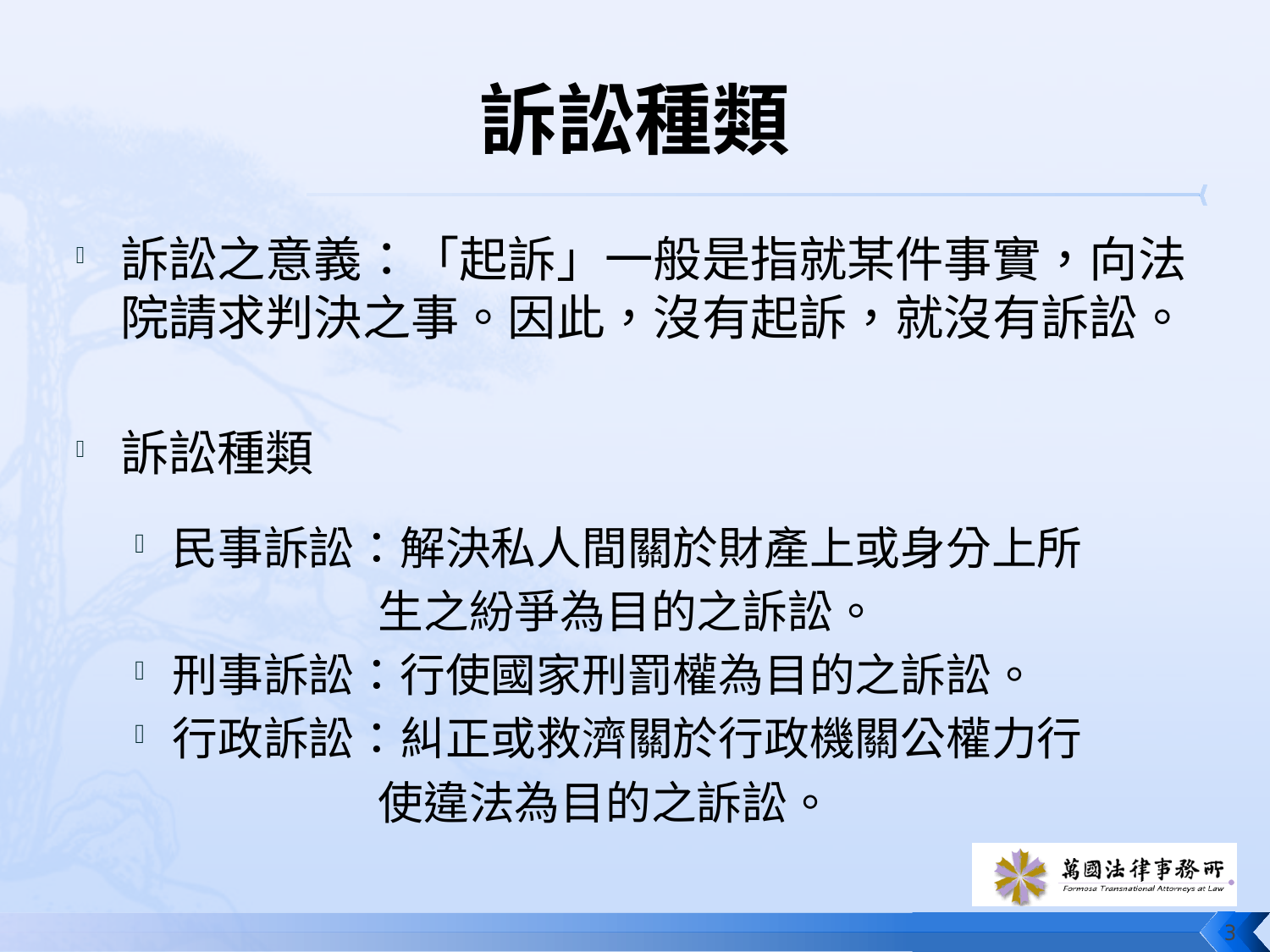

# 訴訟種類
訴訟之意義：「起訴」一般是指就某件事實，向法院請求判決之事。因此，沒有起訴，就沒有訴訟。

訴訟種類

民事訴訟：解決私人間關於財產上或身分上所
                       生之紛爭為目的之訴訟。
刑事訴訟：行使國家刑罰權為目的之訴訟。
行政訴訟：糾正或救濟關於行政機關公權力行
                       使違法為目的之訴訟。

3